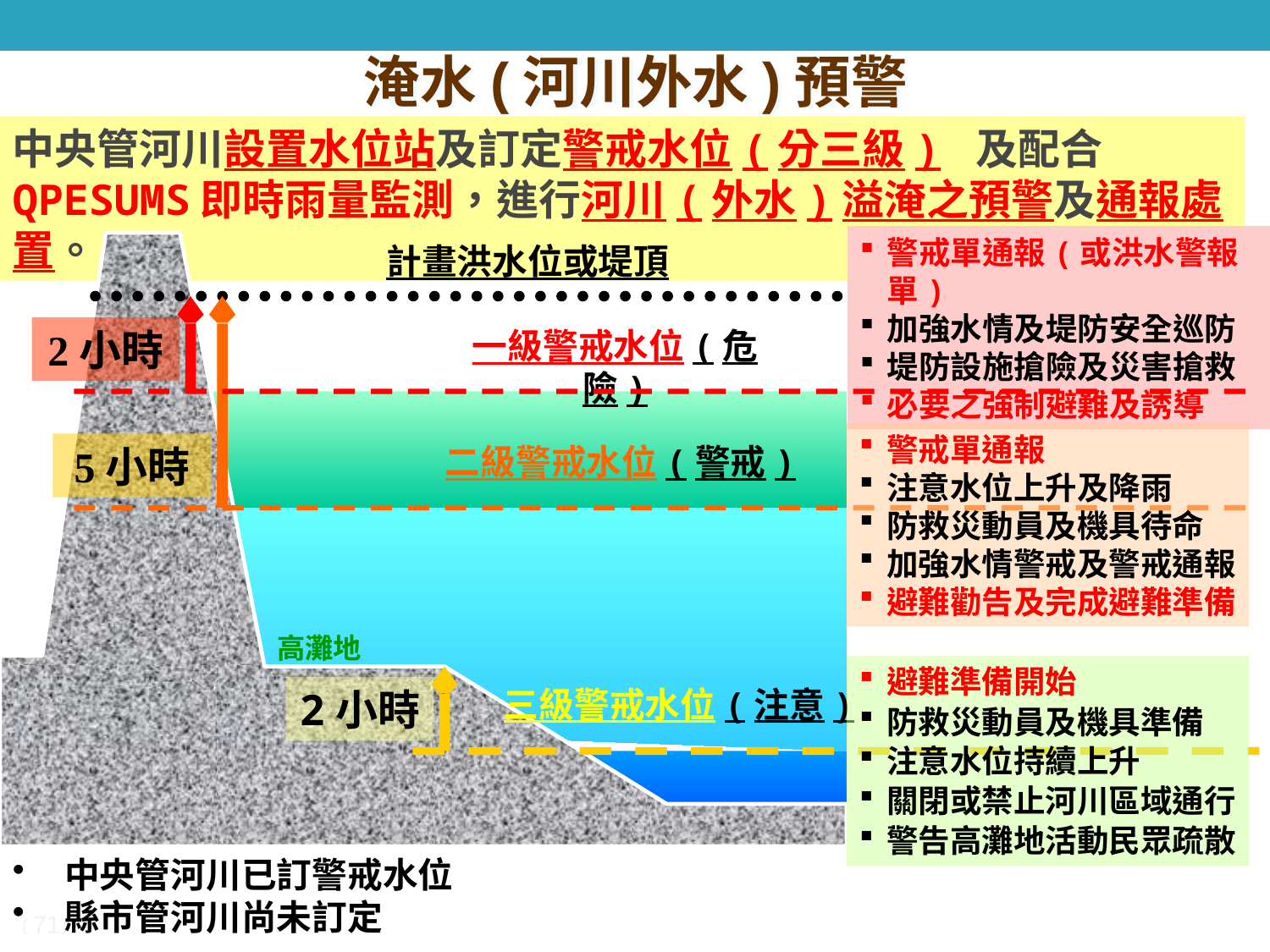

淹水(河川外水)預警
中央管河川設置水位站及訂定警戒水位(分三級) 及配合QPESUMS即時雨量監測，進行河川(外水)溢淹之預警及通報處置。
警戒單通報(或洪水警報單)
加強水情及堤防安全巡防
堤防設施搶險及災害搶救
必要之強制避難及誘導

計畫洪水位或堤頂

2小時
一級警戒水位(危險)

警戒單通報
注意水位上升及降雨
防救災動員及機具待命
加強水情警戒及警戒通報
避難勸告及完成避難準備
5小時
二級警戒水位(警戒)

高灘地
避難準備開始
防救災動員及機具準備
注意水位持續上升
關閉或禁止河川區域通行
警告高灘地活動民眾疏散

三級警戒水位(注意)
2小時

中央管河川已訂警戒水位
縣市管河川尚未訂定